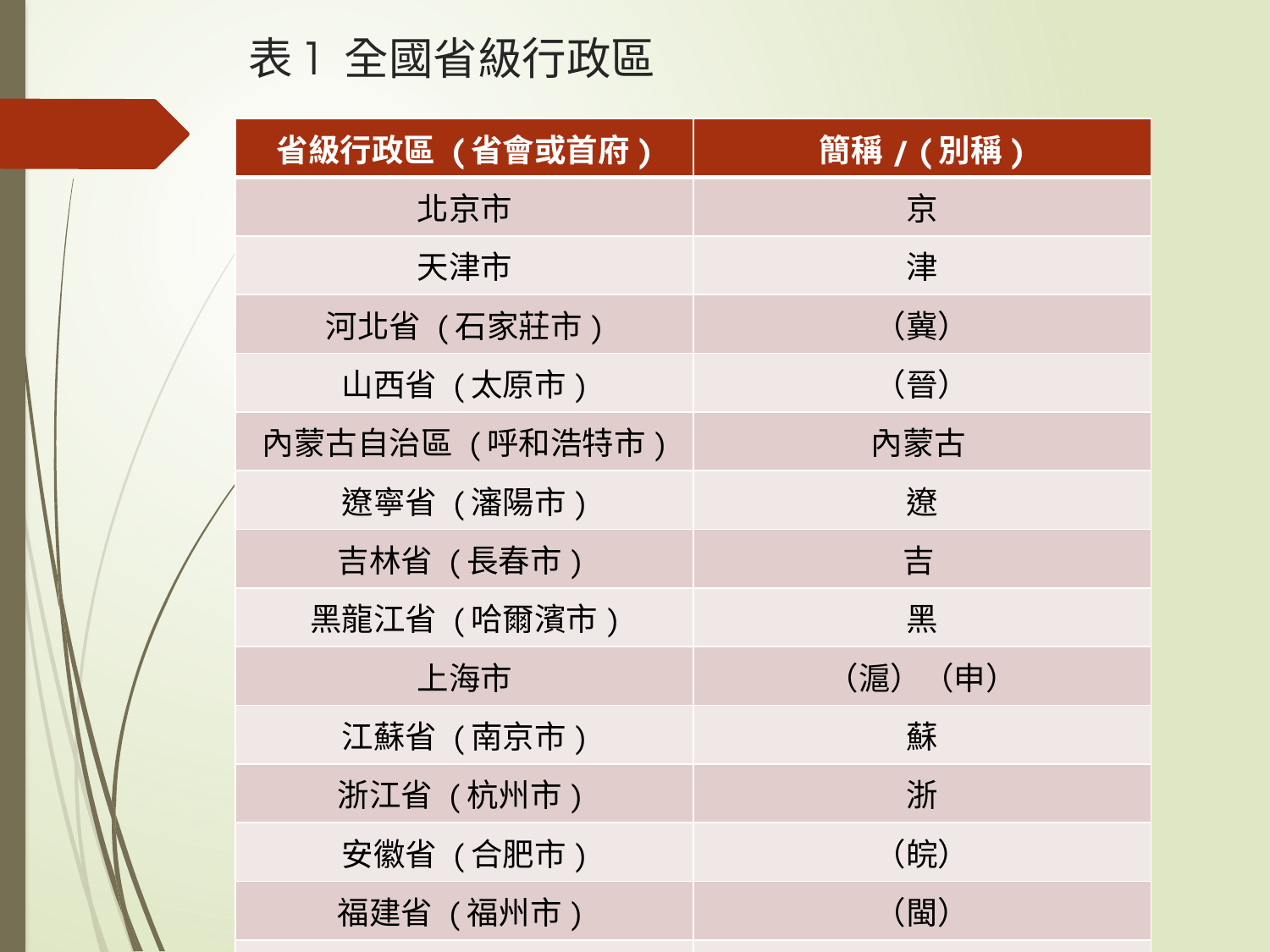

# 表1 全國省級行政區
| 省級行政區 (省會或首府) | 簡稱/ (別稱) |
| --- | --- |
| 北京市 | 京 |
| 天津市 | 津 |
| 河北省 (石家莊市) | （冀） |
| 山西省 (太原市) | （晉） |
| 內蒙古自治區 (呼和浩特市) | 內蒙古 |
| 遼寧省 (瀋陽市) | 遼 |
| 吉林省 (長春市) | 吉 |
| 黑龍江省 (哈爾濱市) | 黑 |
| 上海市 | （滬）（申） |
| 江蘇省 (南京市) | 蘇 |
| 浙江省 (杭州市) | 浙 |
| 安徽省 (合肥市) | （皖） |
| 福建省 (福州市) | （閩） |
| 江西省 (南昌市) | （贛） |